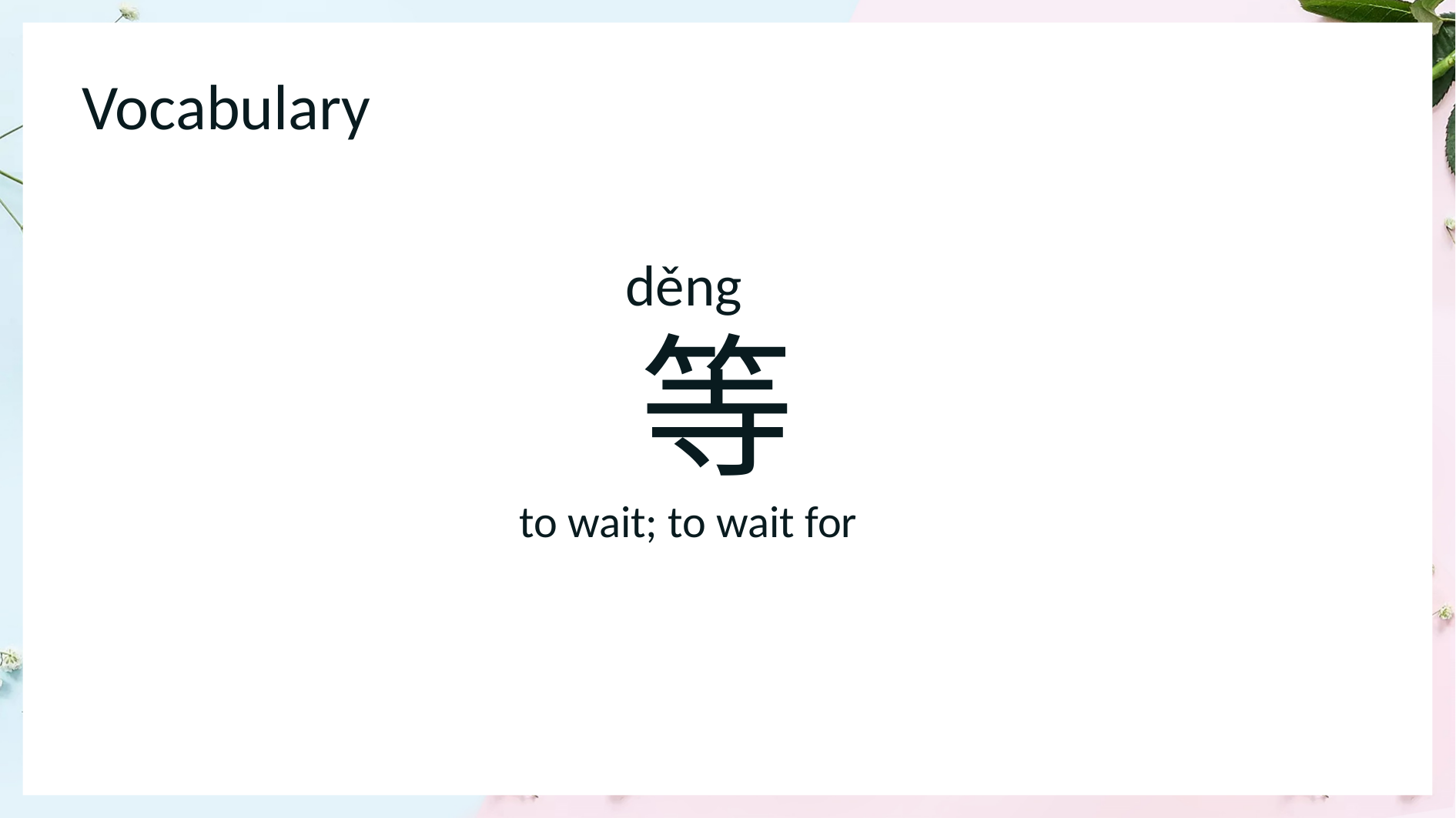

Vocabulary
         děng
  等
1
to wait; to wait for